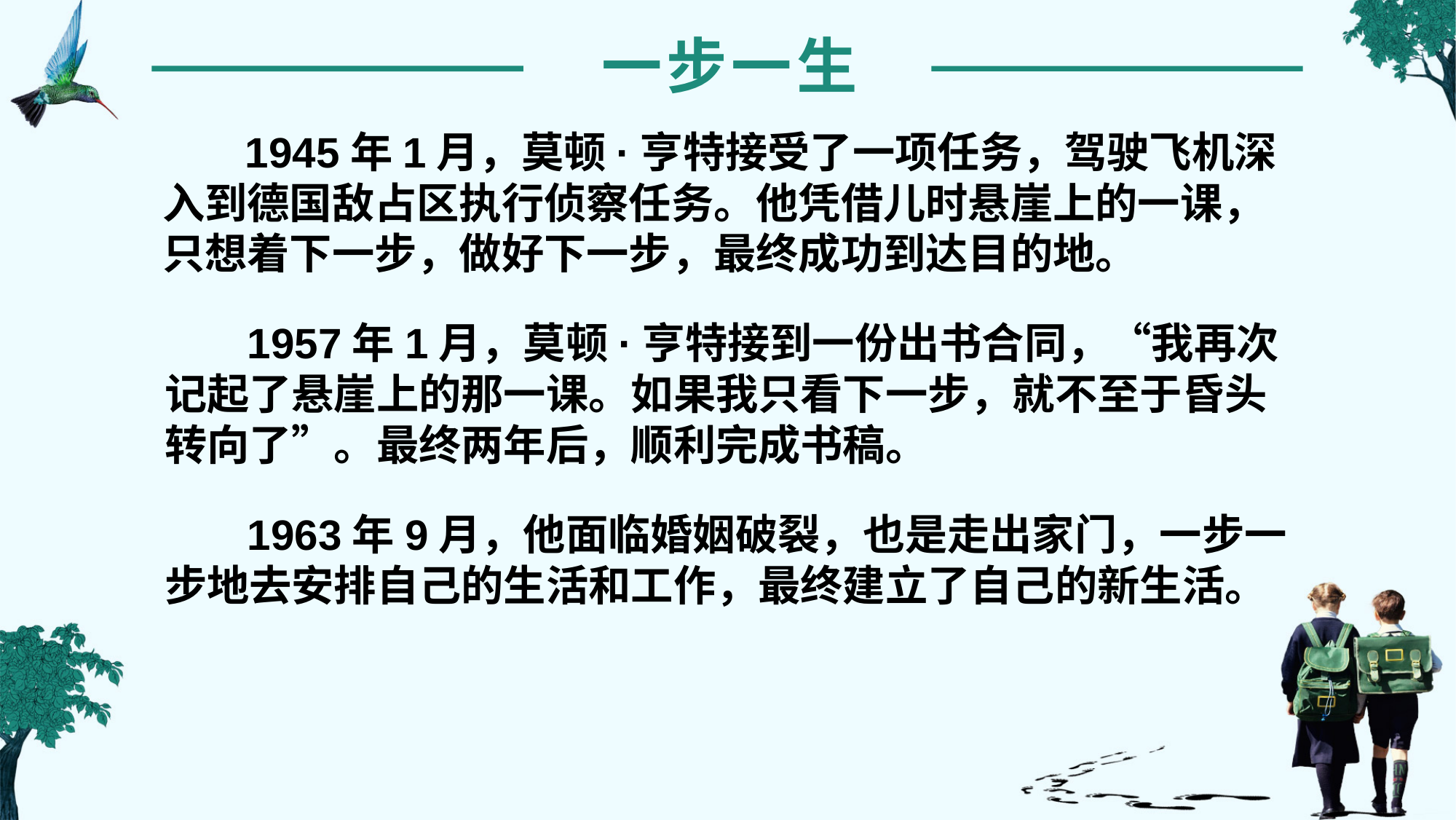

一步一生

       1945年1月，莫顿·亨特接受了一项任务，驾驶飞机深入到德国敌占区执行侦察任务。他凭借儿时悬崖上的一课，只想着下一步，做好下一步，最终成功到达目的地。
       1957年1月，莫顿·亨特接到一份出书合同，“我再次记起了悬崖上的那一课。如果我只看下一步，就不至于昏头转向了”。最终两年后，顺利完成书稿。
       1963年9月，他面临婚姻破裂，也是走出家门，一步一步地去安排自己的生活和工作，最终建立了自己的新生活。